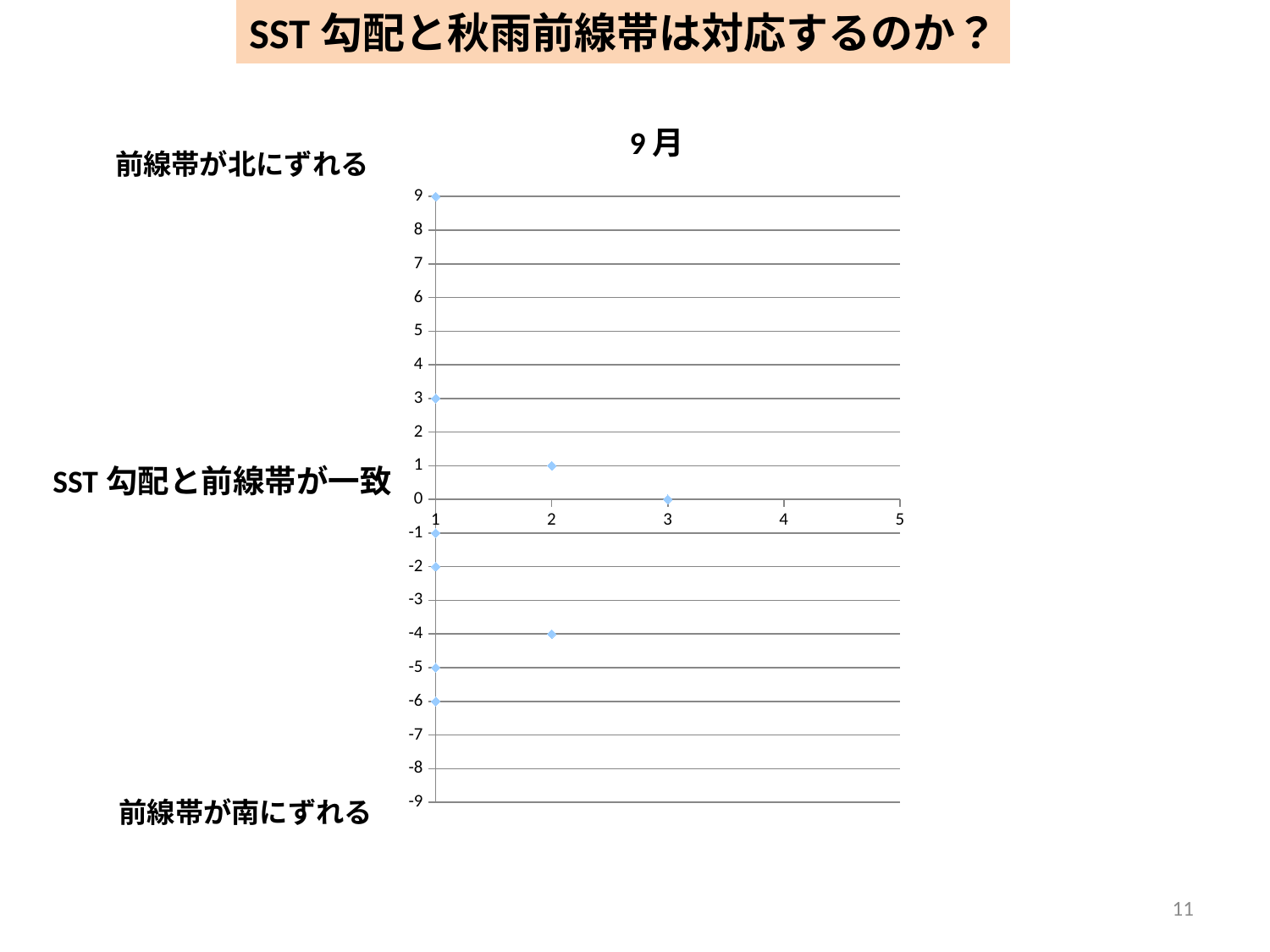

SST勾配と秋雨前線帯は対応するのか？

### Chart:

| Category |  |
|---|---|
前線帯が北にずれる
SST勾配と前線帯が一致
前線帯が南にずれる
11